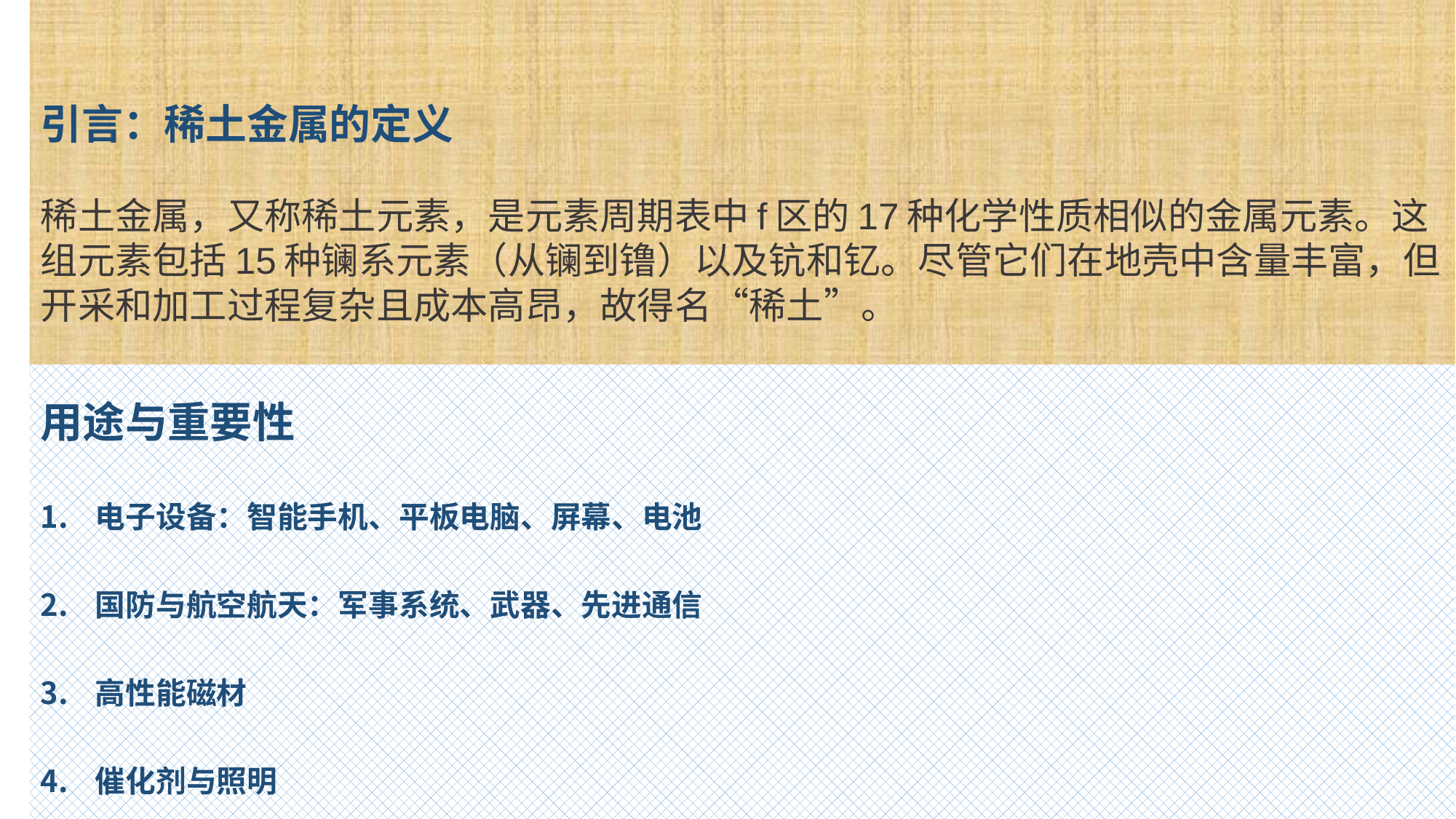

# 引言：稀土金属的定义 稀土金属，又称稀土元素，是元素周期表中f区的17种化学性质相似的金属元素。这组元素包括15种镧系元素（从镧到镥）以及钪和钇。尽管它们在地壳中含量丰富，但开采和加工过程复杂且成本高昂，故得名“稀土”。

用途与重要性
电子设备：智能手机、平板电脑、屏幕、电池
国防与航空航天：军事系统、武器、先进通信
高性能磁材
催化剂与照明